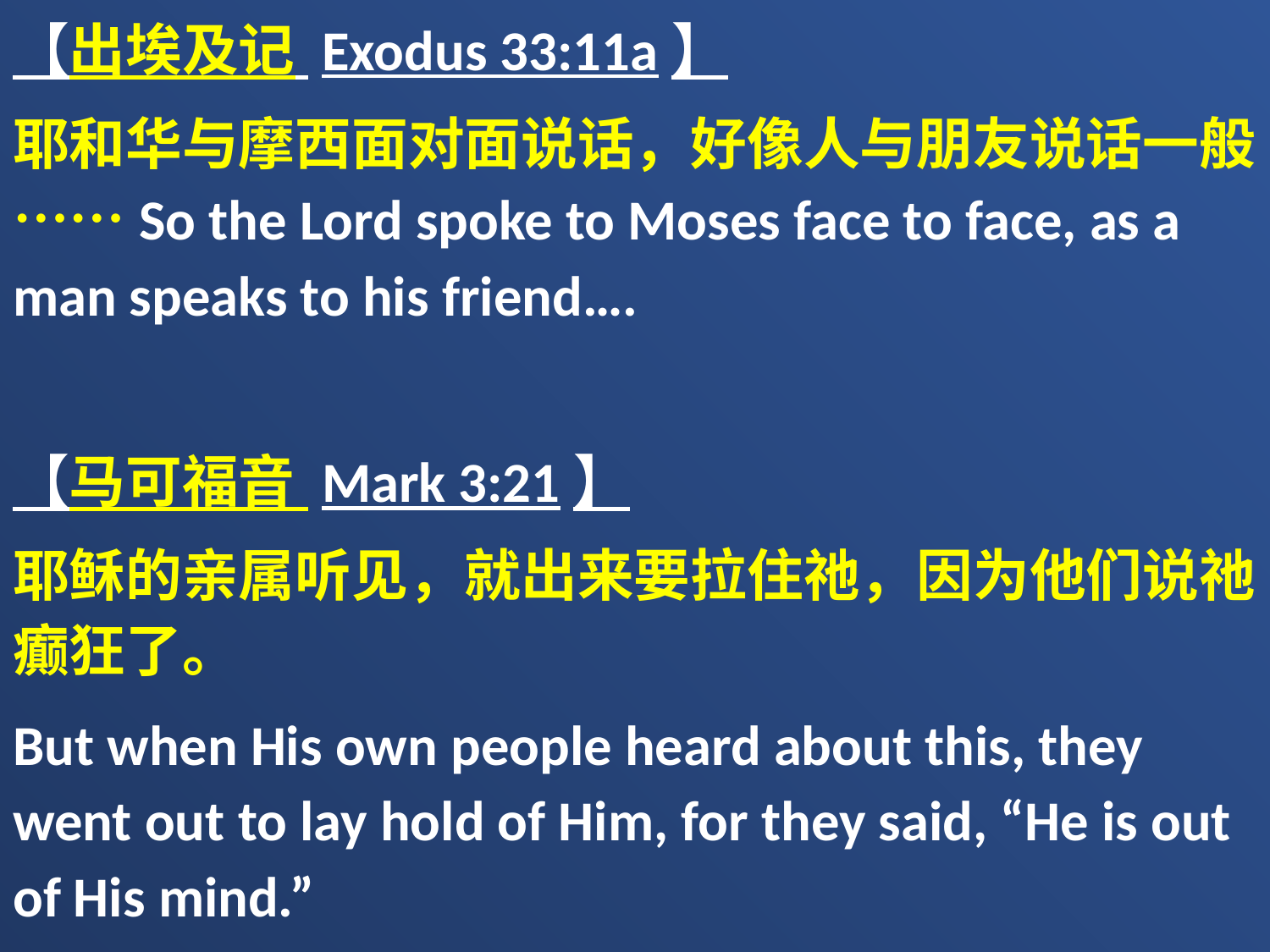

【出埃及记 Exodus 33:11a】
耶和华与摩西面对面说话，好像人与朋友说话一般……So the Lord spoke to Moses face to face, as a man speaks to his friend….

【马可福音 Mark 3:21】
耶稣的亲属听见，就出来要拉住祂，因为他们说祂癫狂了。
But when His own people heard about this, they went out to lay hold of Him, for they said, “He is out of His mind.”